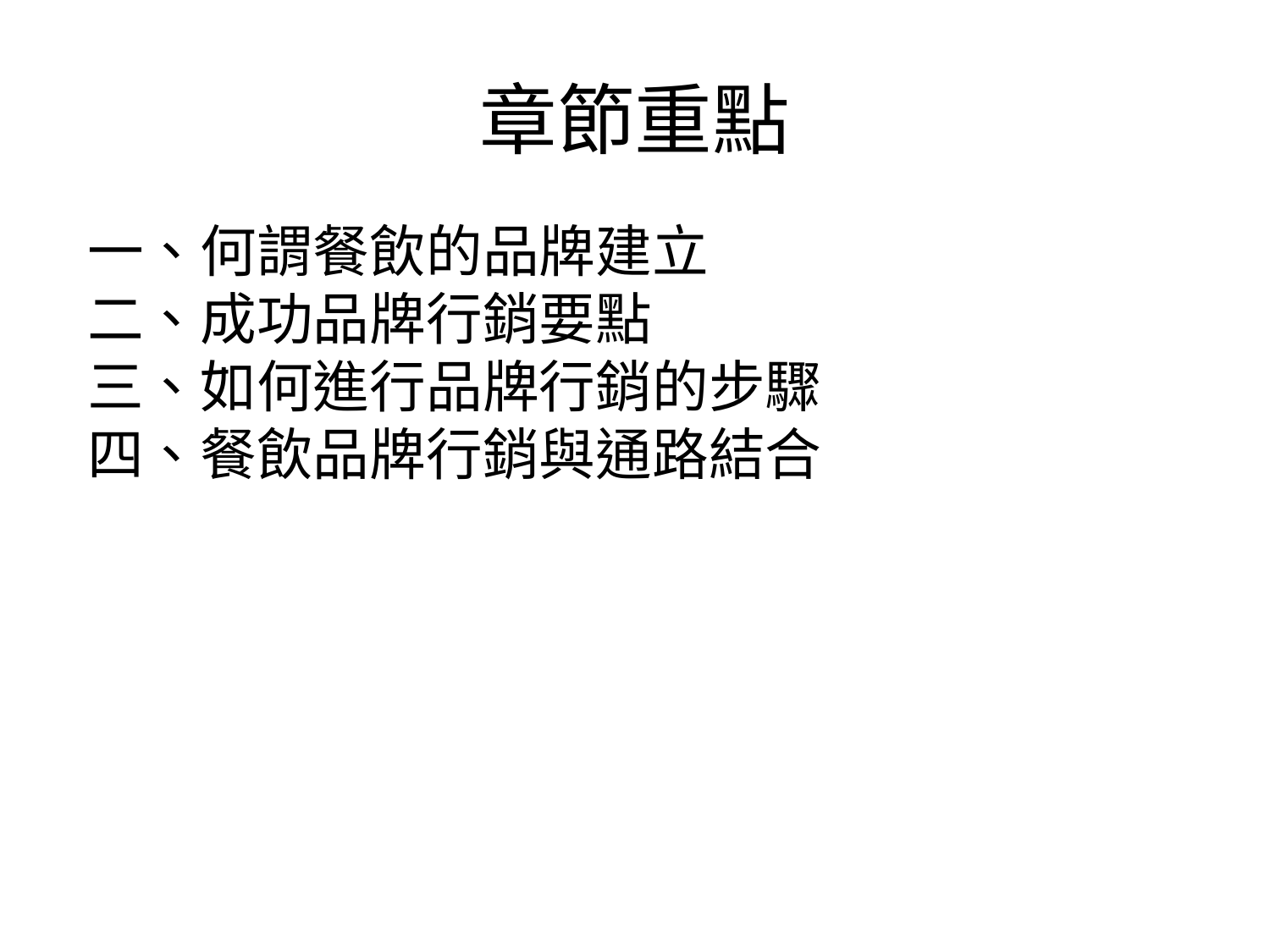

章節重點
一、何謂餐飲的品牌建立
二、成功品牌行銷要點
三、如何進行品牌行銷的步驟
四、餐飲品牌行銷與通路結合